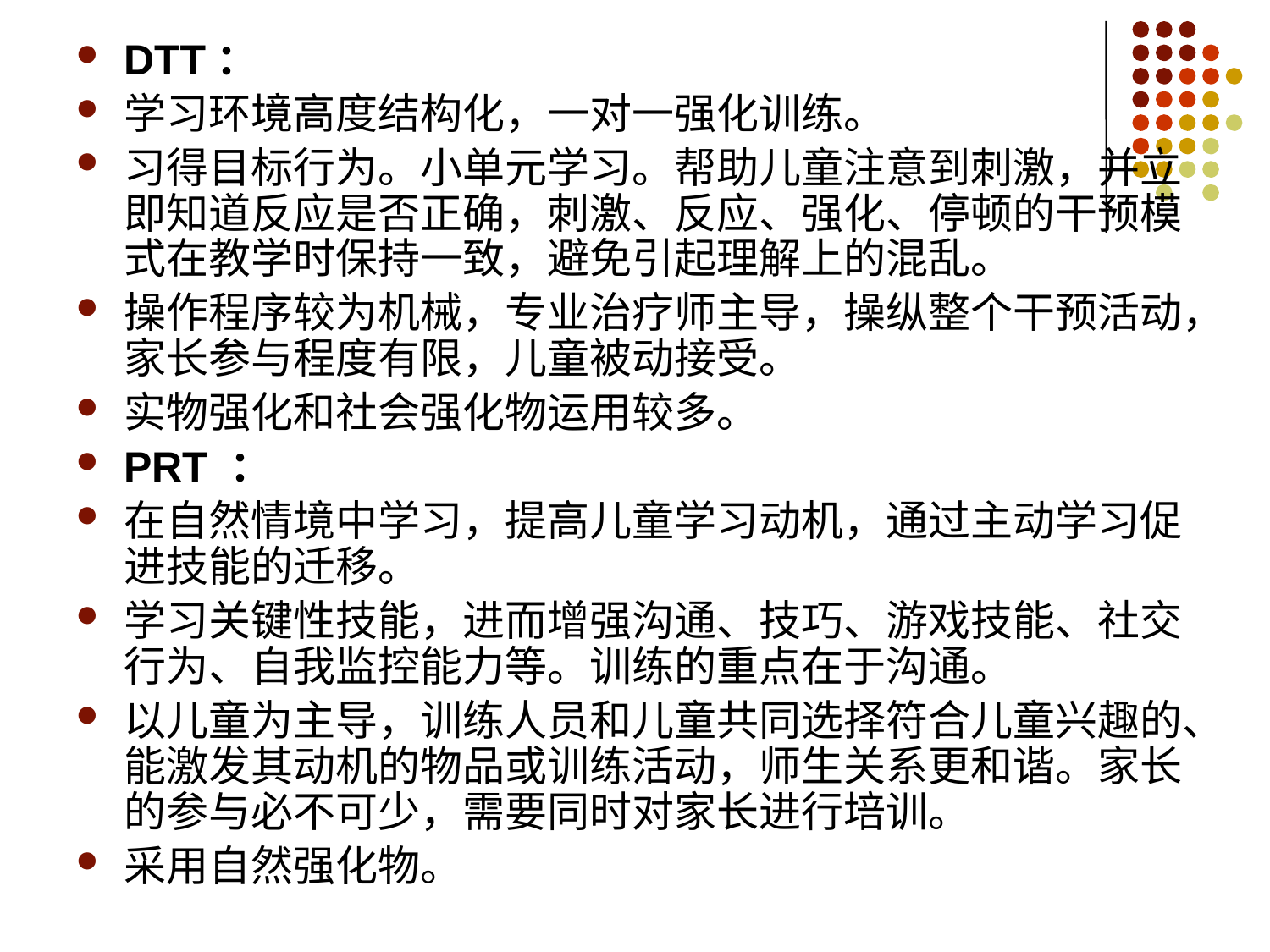

#
DTT：
学习环境高度结构化，一对一强化训练。
习得目标行为。小单元学习。帮助儿童注意到刺激，并立即知道反应是否正确，刺激、反应、强化、停顿的干预模式在教学时保持一致，避免引起理解上的混乱。
操作程序较为机械，专业治疗师主导，操纵整个干预活动，家长参与程度有限，儿童被动接受。
实物强化和社会强化物运用较多。
PRT ：
在自然情境中学习，提高儿童学习动机，通过主动学习促进技能的迁移。
学习关键性技能，进而增强沟通、技巧、游戏技能、社交行为、自我监控能力等。训练的重点在于沟通。
以儿童为主导，训练人员和儿童共同选择符合儿童兴趣的、能激发其动机的物品或训练活动，师生关系更和谐。家长的参与必不可少，需要同时对家长进行培训。
采用自然强化物。